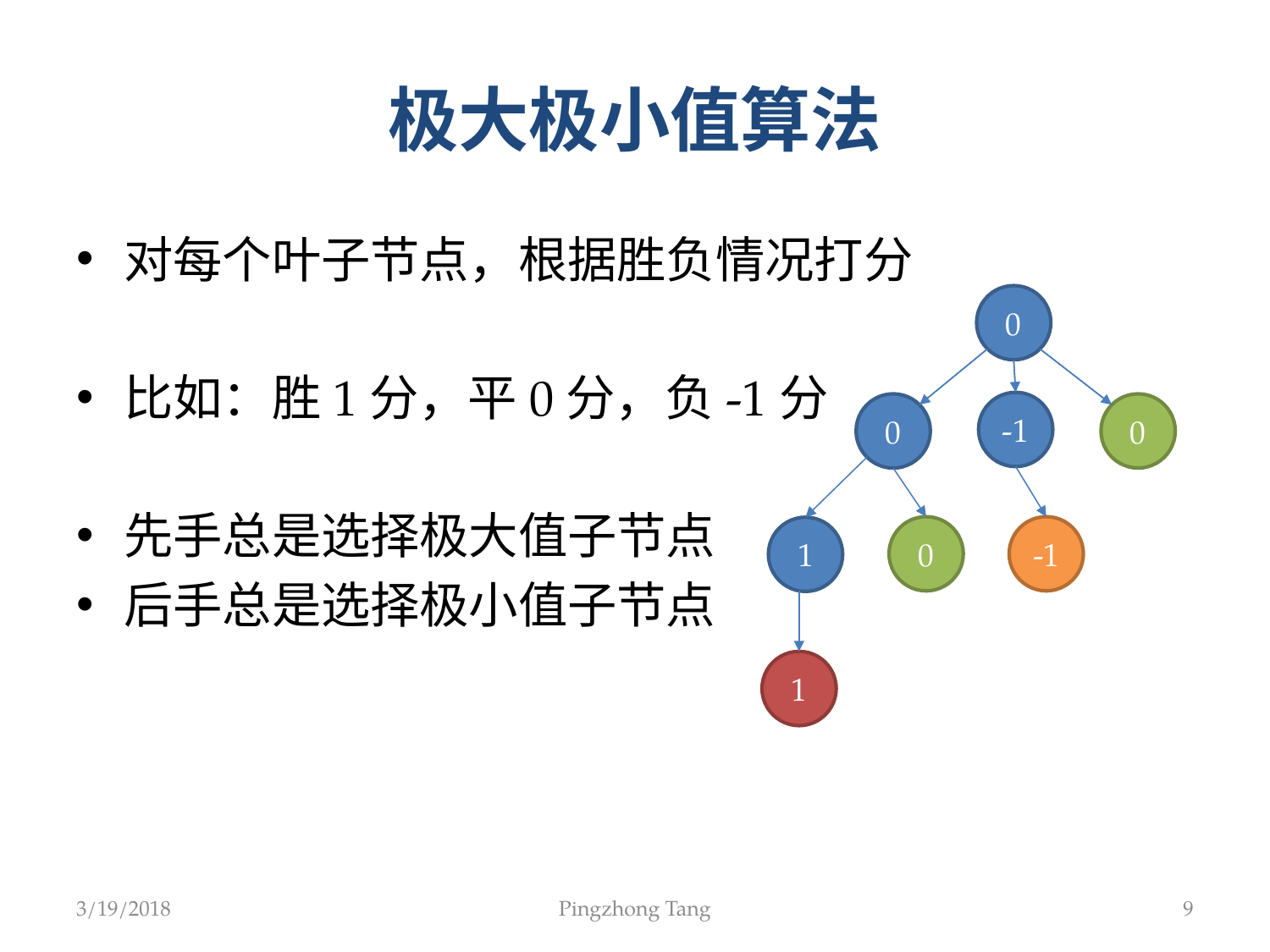

# 极大极小值算法
对每个叶子节点，根据胜负情况打分

比如：胜1分，平0分，负-1分

先手总是选择极大值子节点
后手总是选择极小值子节点
0
-1
0
0
0
-1
1
1

3/19/2018
Pingzhong Tang
9